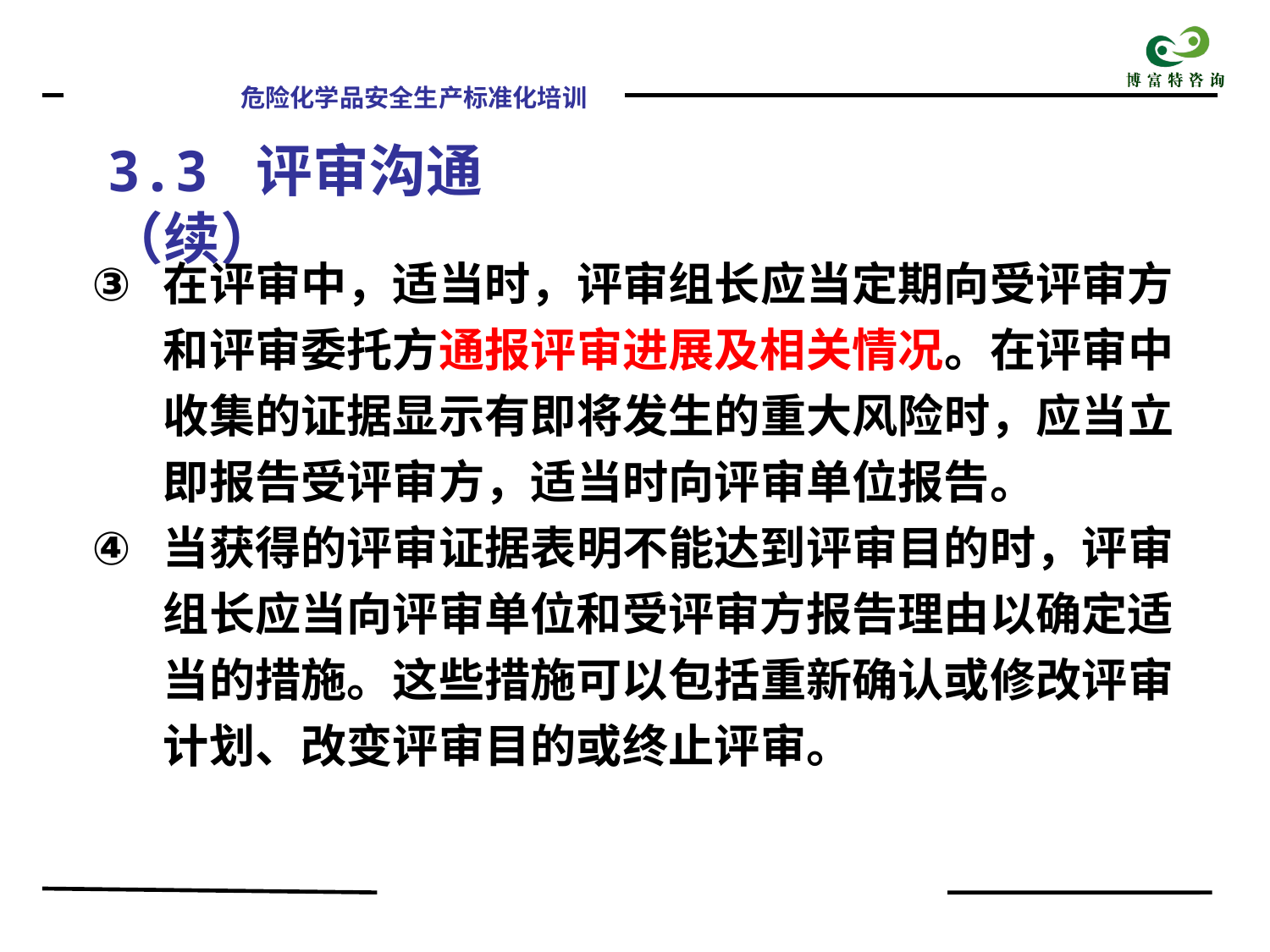

3.3 评审沟通（续）
在评审中，适当时，评审组长应当定期向受评审方和评审委托方通报评审进展及相关情况。在评审中收集的证据显示有即将发生的重大风险时，应当立即报告受评审方，适当时向评审单位报告。
当获得的评审证据表明不能达到评审目的时，评审组长应当向评审单位和受评审方报告理由以确定适当的措施。这些措施可以包括重新确认或修改评审计划、改变评审目的或终止评审。